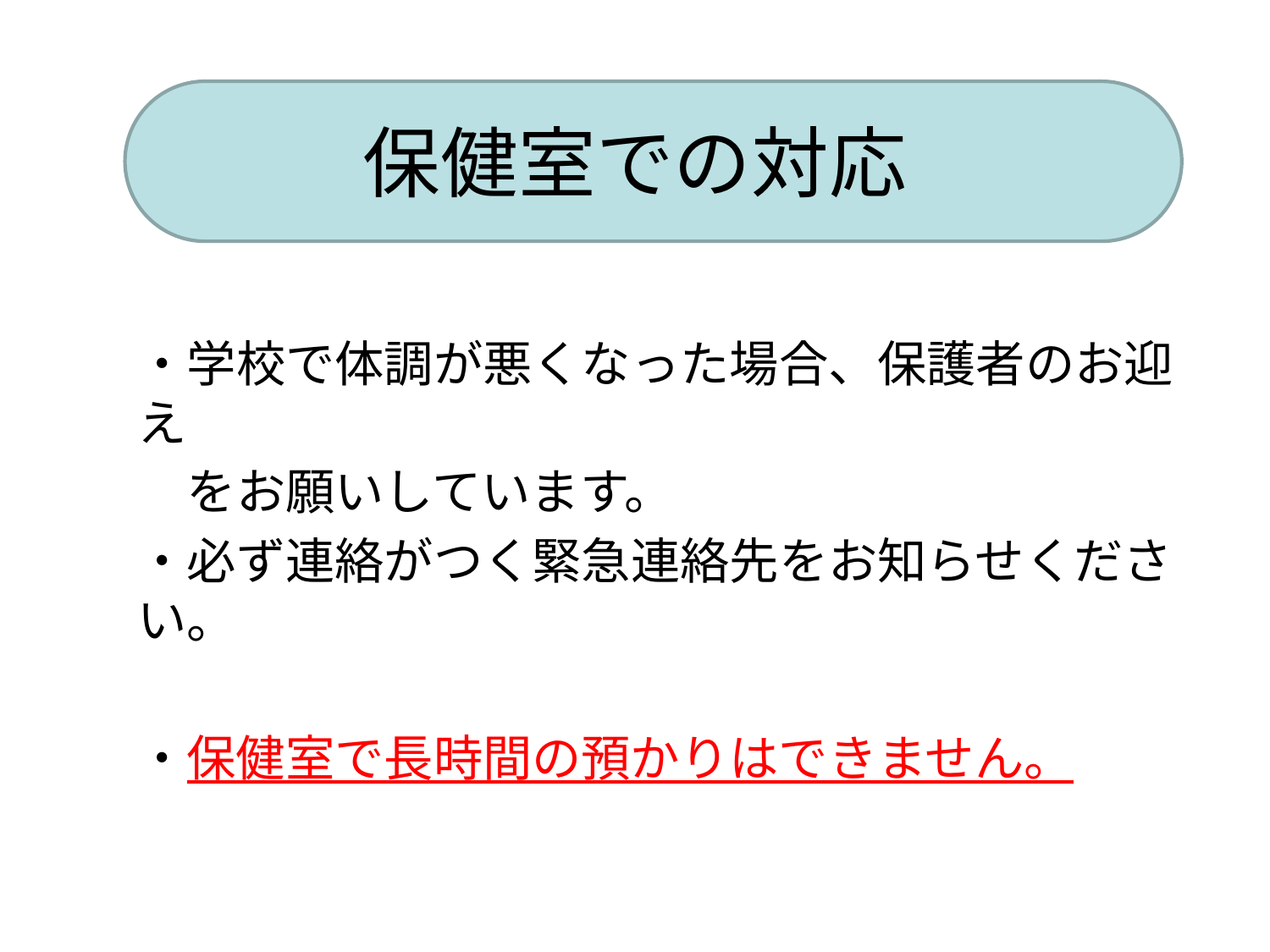

# 保健室での対応

・学校で体調が悪くなった場合、保護者のお迎え
　をお願いしています。
・必ず連絡がつく緊急連絡先をお知らせください。

・保健室で長時間の預かりはできません。